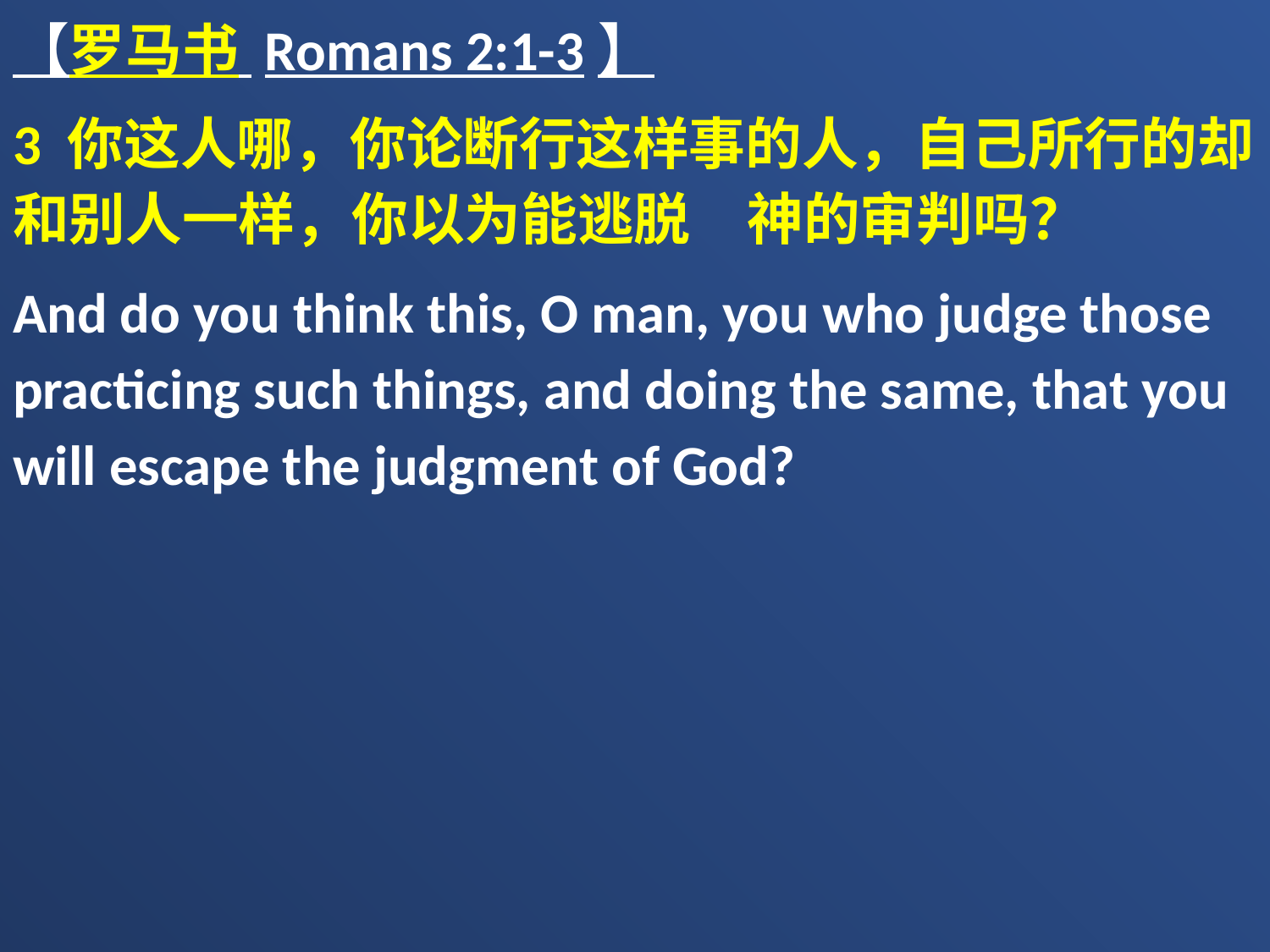

【罗马书 Romans 2:1-3】
3 你这人哪，你论断行这样事的人，自己所行的却和别人一样，你以为能逃脱　神的审判吗？
And do you think this, O man, you who judge those practicing such things, and doing the same, that you will escape the judgment of God?